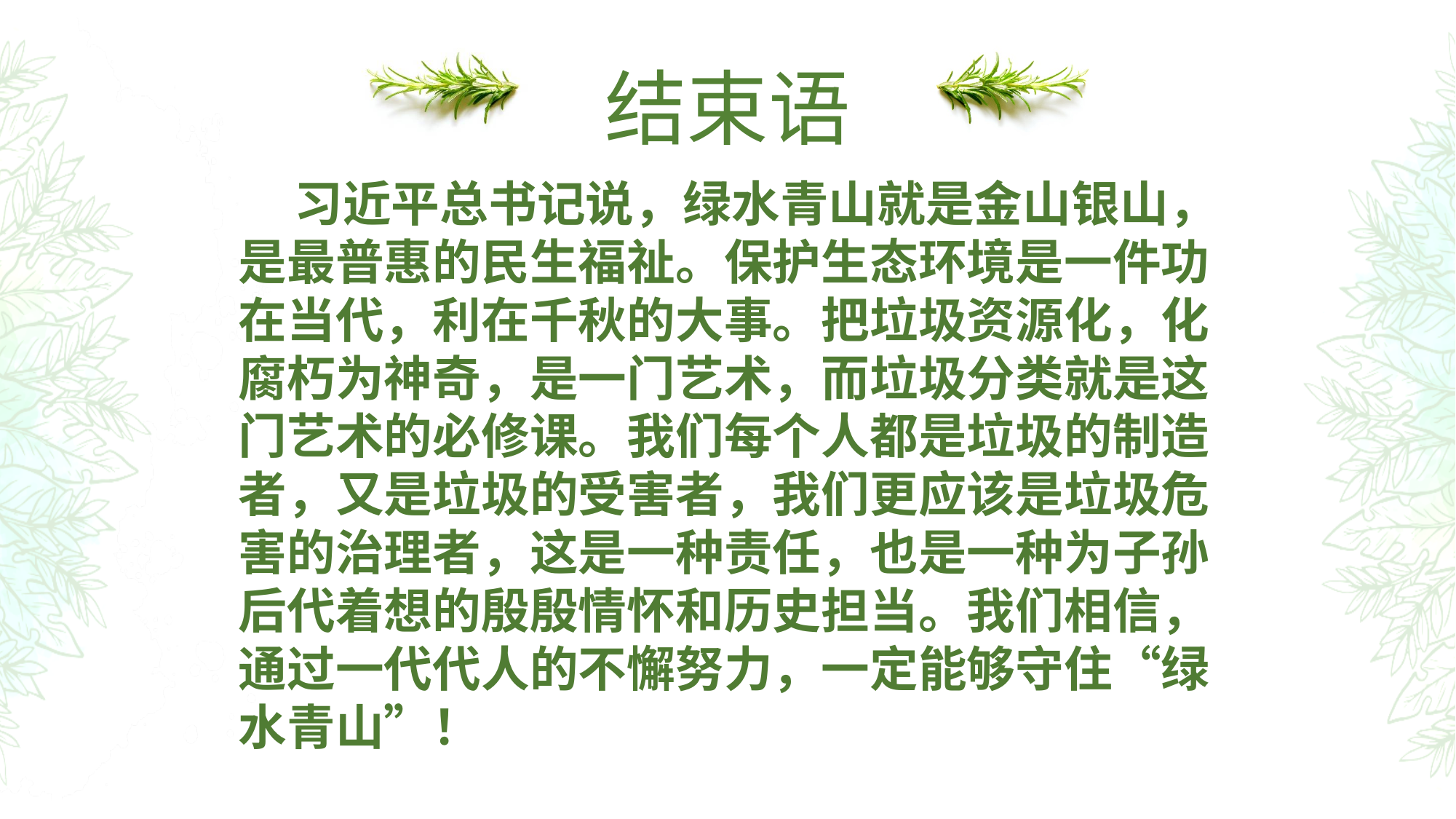

# 结束语
    习近平总书记说，绿水青山就是金山银山，是最普惠的民生福祉。保护生态环境是一件功在当代，利在千秋的大事。把垃圾资源化，化腐朽为神奇，是一门艺术，而垃圾分类就是这门艺术的必修课。我们每个人都是垃圾的制造者，又是垃圾的受害者，我们更应该是垃圾危害的治理者，这是一种责任，也是一种为子孙后代着想的殷殷情怀和历史担当。我们相信，通过一代代人的不懈努力，一定能够守住“绿水青山”！